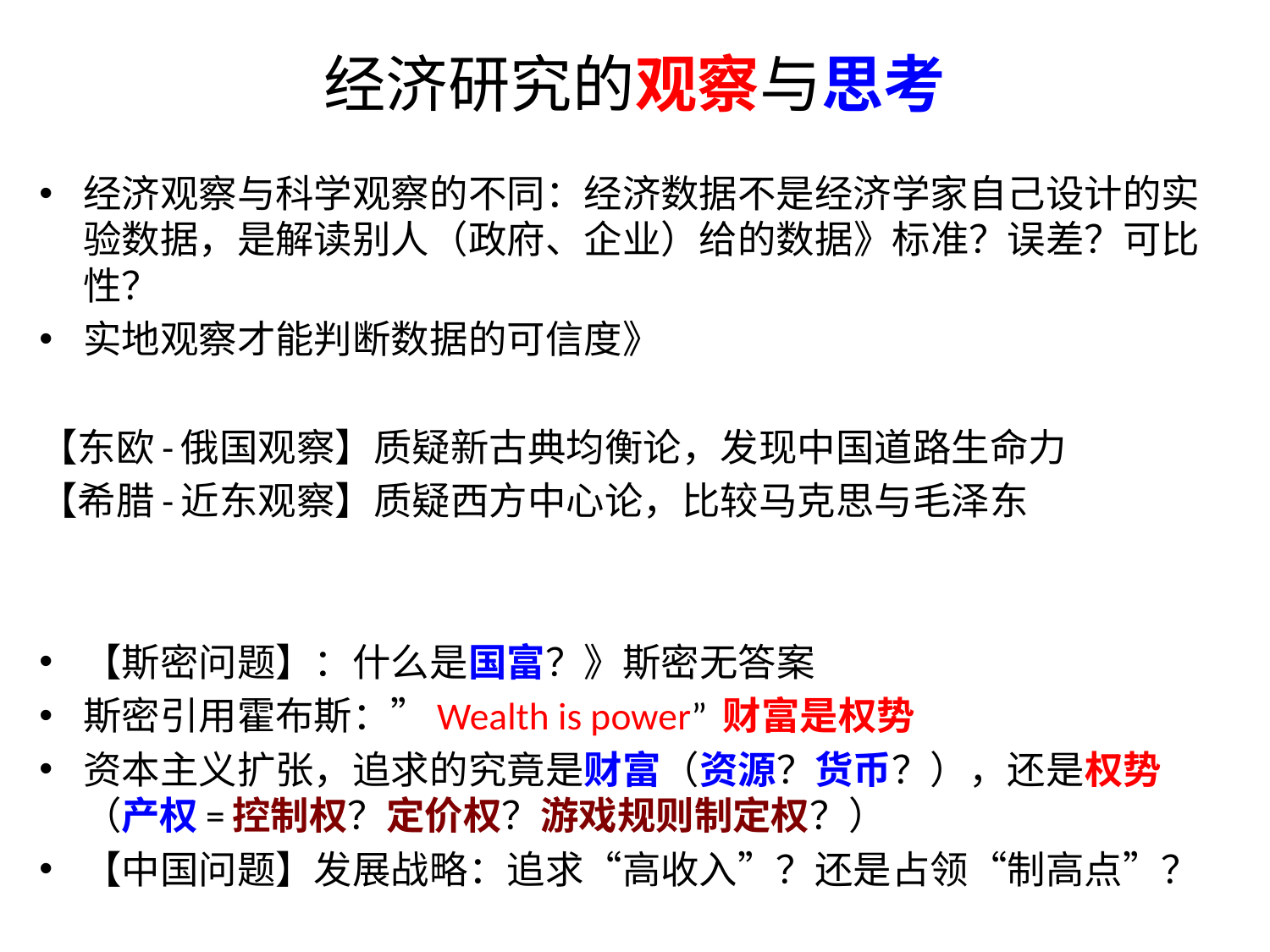

# 经济研究的观察与思考
经济观察与科学观察的不同：经济数据不是经济学家自己设计的实验数据，是解读别人（政府、企业）给的数据》标准？误差？可比性？
实地观察才能判断数据的可信度》

【东欧-俄国观察】质疑新古典均衡论，发现中国道路生命力
【希腊-近东观察】质疑西方中心论，比较马克思与毛泽东

【斯密问题】：什么是国富？》斯密无答案
斯密引用霍布斯：”Wealth is power” 财富是权势
资本主义扩张，追求的究竟是财富（资源？货币？），还是权势（产权=控制权？定价权？游戏规则制定权？）
【中国问题】发展战略：追求“高收入”？还是占领“制高点”？